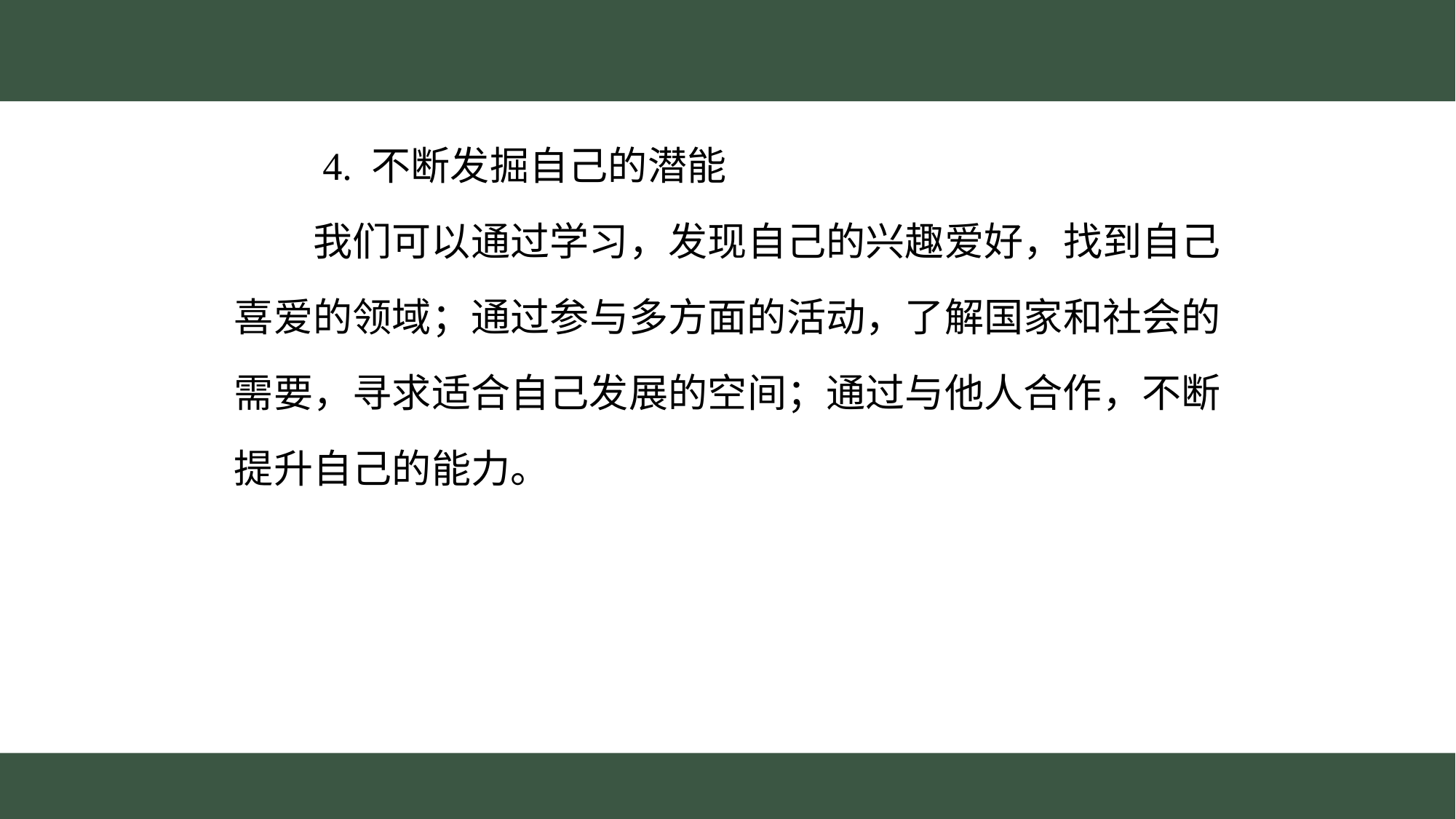

4. 不断发掘自己的潜能
　　我们可以通过学习，发现自己的兴趣爱好，找到自己
喜爱的领域；通过参与多方面的活动，了解国家和社会的
需要，寻求适合自己发展的空间；通过与他人合作，不断
提升自己的能力。